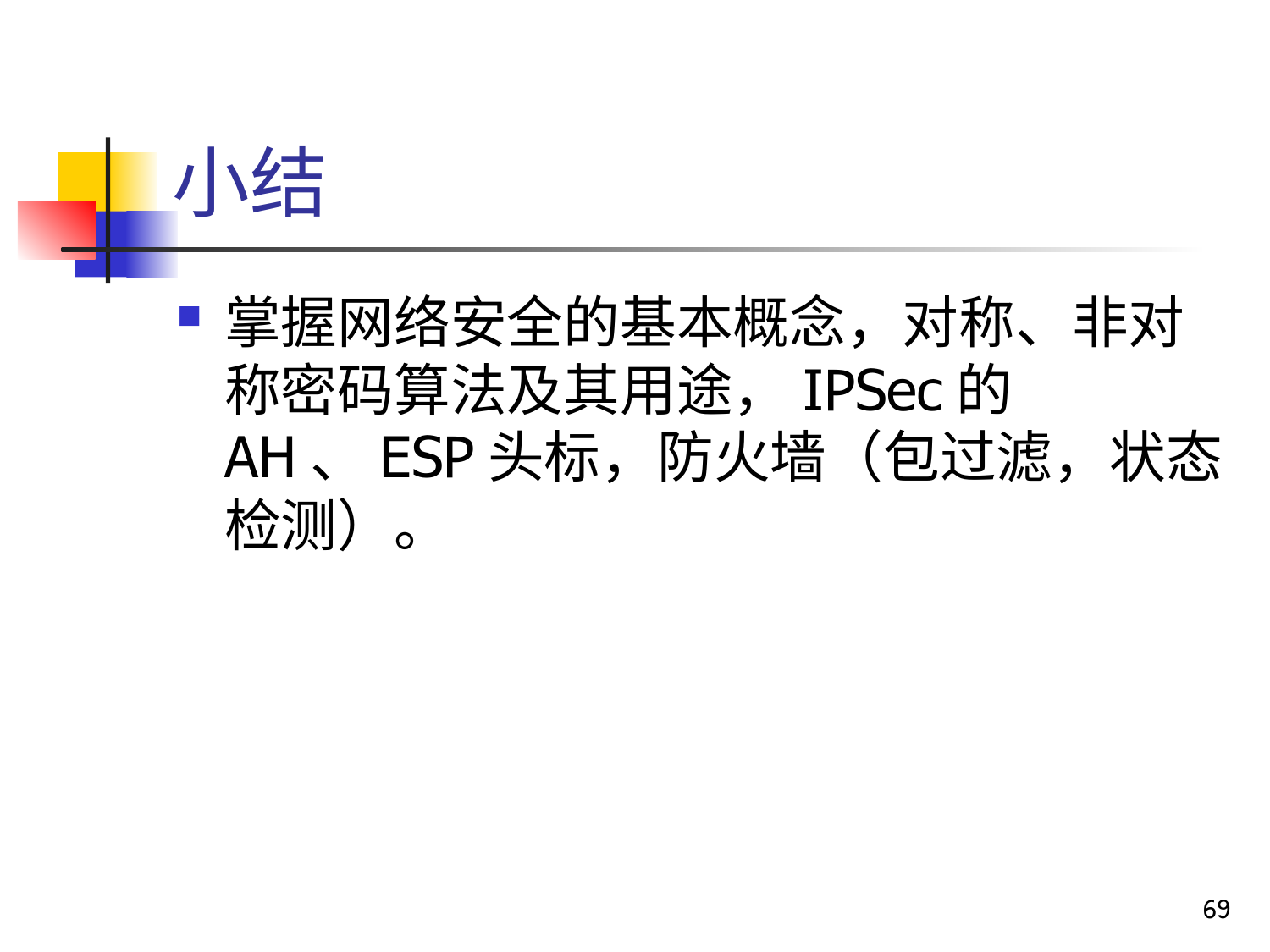

# 小结
掌握网络安全的基本概念，对称、非对称密码算法及其用途，IPSec的AH、ESP头标，防火墙（包过滤，状态检测）。
69